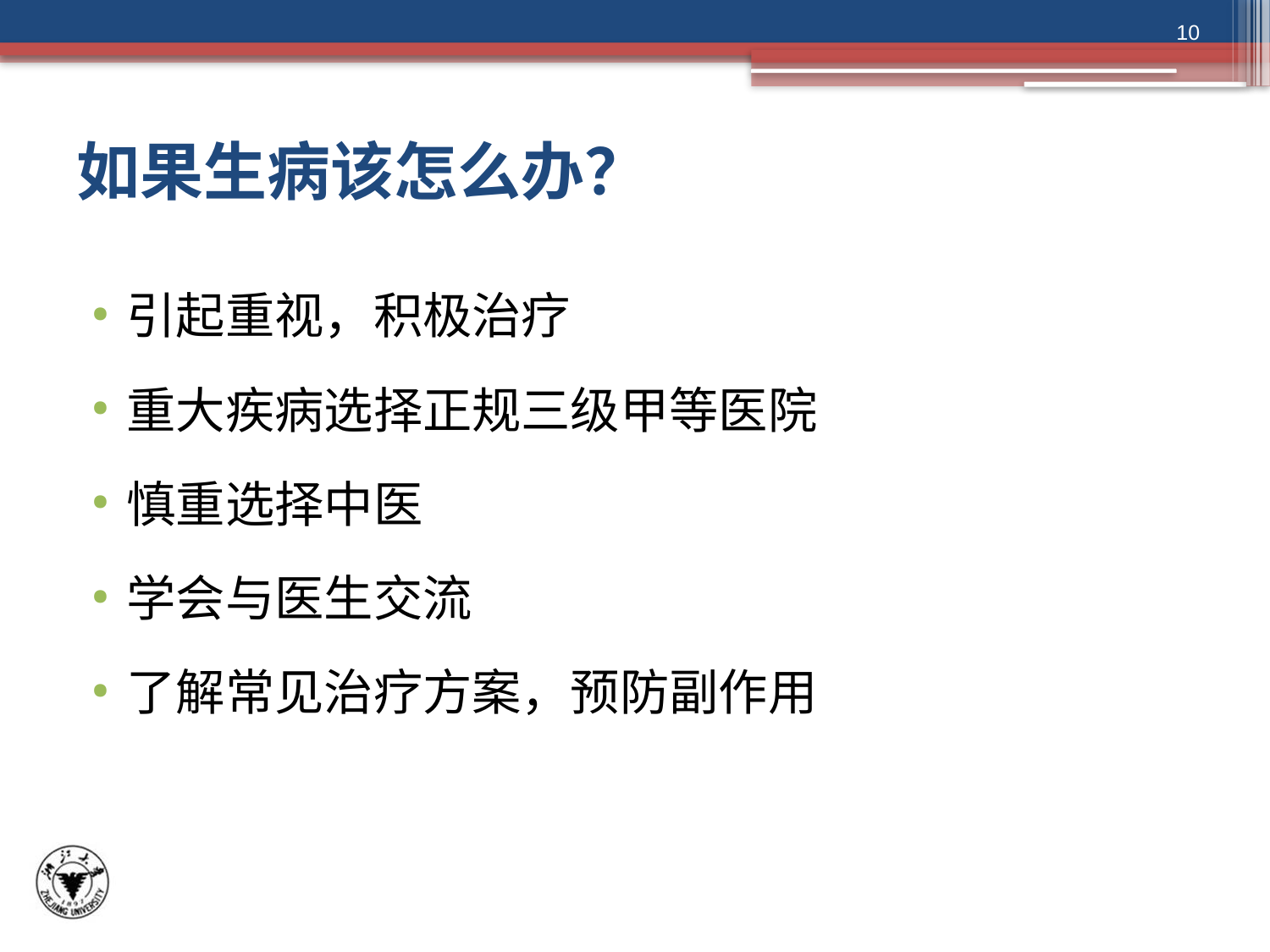

10
# 如果生病该怎么办？
引起重视，积极治疗
重大疾病选择正规三级甲等医院
慎重选择中医
学会与医生交流
了解常见治疗方案，预防副作用